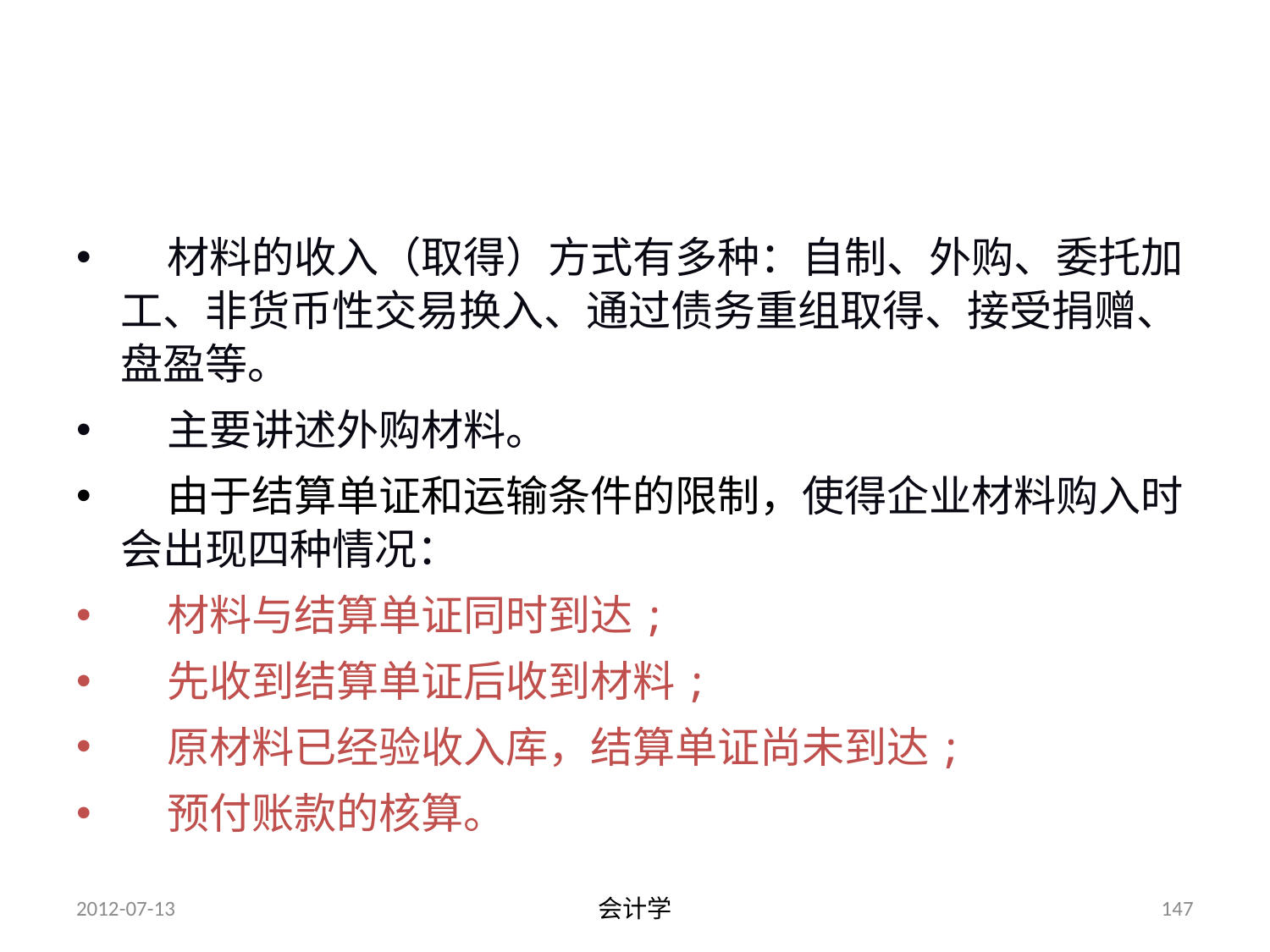

# 1.材料收入的总分类核算
    材料的收入（取得）方式有多种：自制、外购、委托加工、非货币性交易换入、通过债务重组取得、接受捐赠、盘盈等。
    主要讲述外购材料。
    由于结算单证和运输条件的限制，使得企业材料购入时会出现四种情况：
    材料与结算单证同时到达;
    先收到结算单证后收到材料;
    原材料已经验收入库，结算单证尚未到达;
    预付账款的核算。
2012-07-13
会计学
147